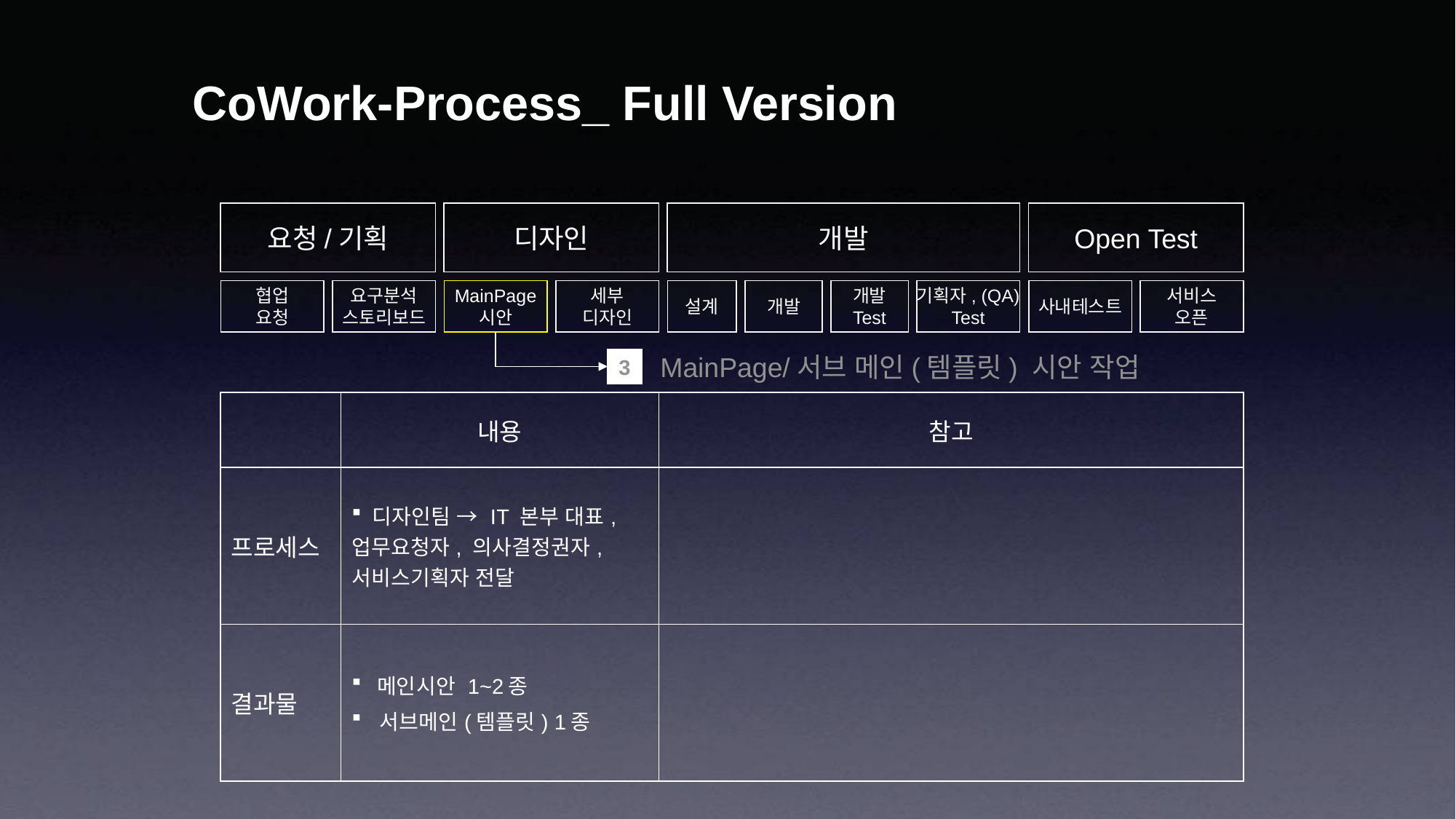

CoWork-Process_ Full Version
요청/기획
디자인
개발
Open Test
협업
요청
요구분석
스토리보드
MainPage
시안
세부
디자인
설계
개발
개발
Test
기획자, (QA)
Test
사내테스트
서비스
오픈
 MainPage/서브 메인(템플릿) 시안 작업
3
|  | 내용 | 참고 |
| --- | --- | --- |
| 프로세스 | 디자인팀 → IT 본부 대표, 업무요청자, 의사결정권자, 서비스기획자 전달 |  |
| 결과물 | 메인시안 1~2종 서브메인(템플릿) 1종 |  |